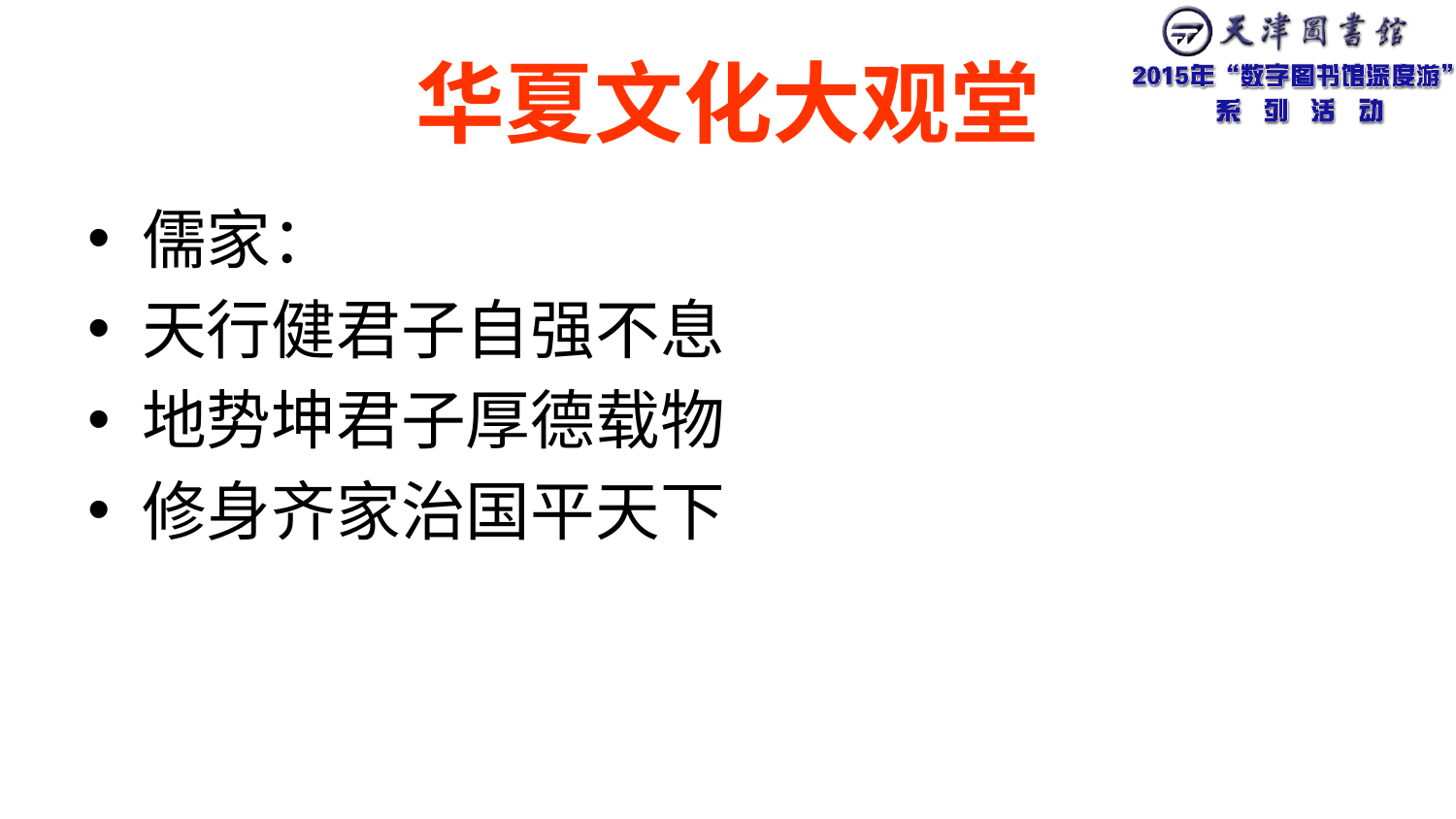

# 华夏文化大观堂
儒家：
天行健君子自强不息
地势坤君子厚德载物
修身齐家治国平天下